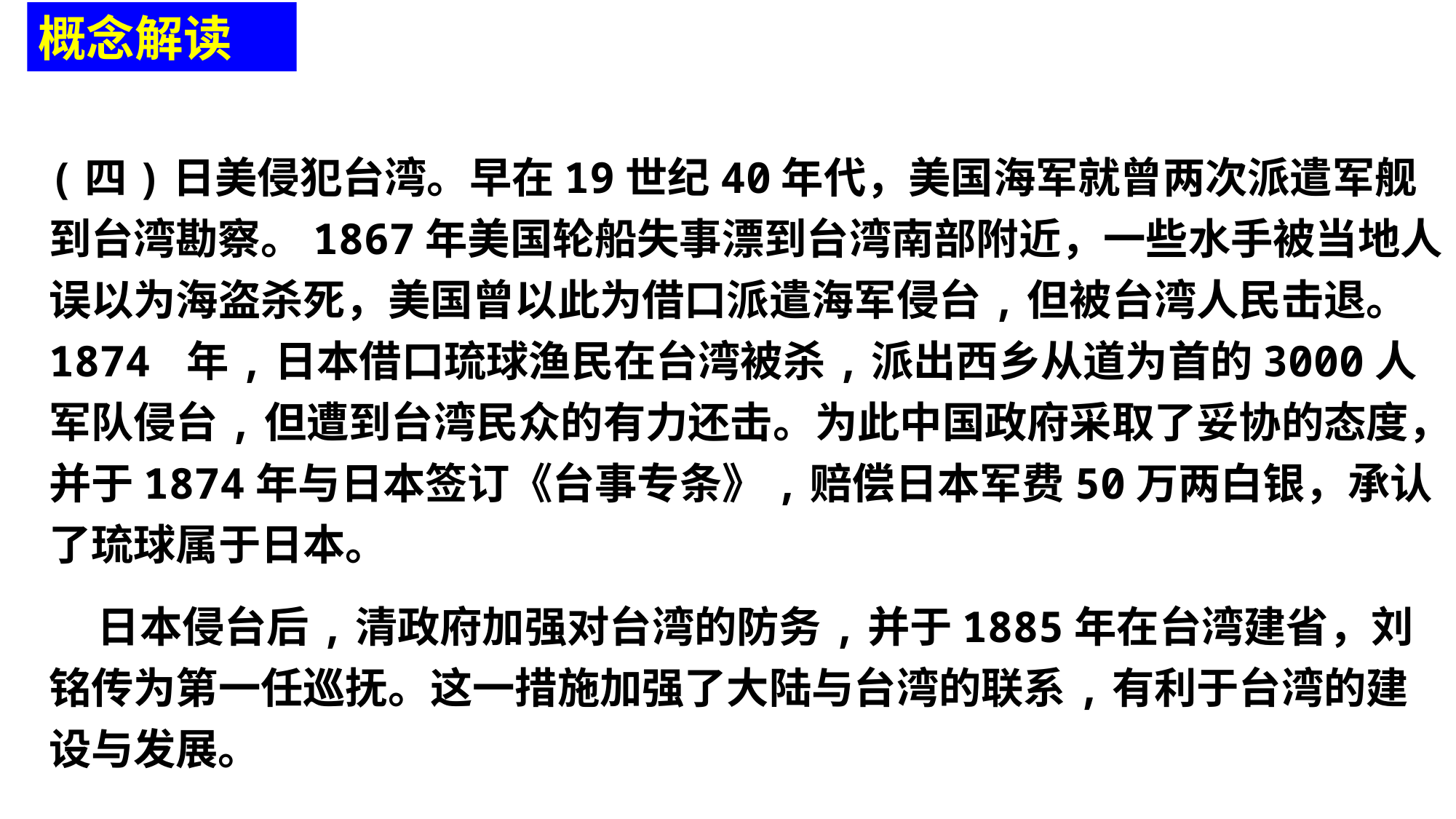

概念解读
(四)日美侵犯台湾。早在19世纪40年代，美国海军就曾两次派遣军舰到台湾勘察。1867年美国轮船失事漂到台湾南部附近，一些水手被当地人误以为海盗杀死，美国曾以此为借口派遣海军侵台,但被台湾人民击退。1874 年,日本借口琉球渔民在台湾被杀,派出西乡从道为首的3000人军队侵台,但遭到台湾民众的有力还击。为此中国政府采取了妥协的态度，并于1874年与日本签订《台事专条》,赔偿日本军费50万两白银，承认了琉球属于日本。
    日本侵台后,清政府加强对台湾的防务,并于1885年在台湾建省，刘铭传为第一任巡抚。这一措施加强了大陆与台湾的联系,有利于台湾的建设与发展。